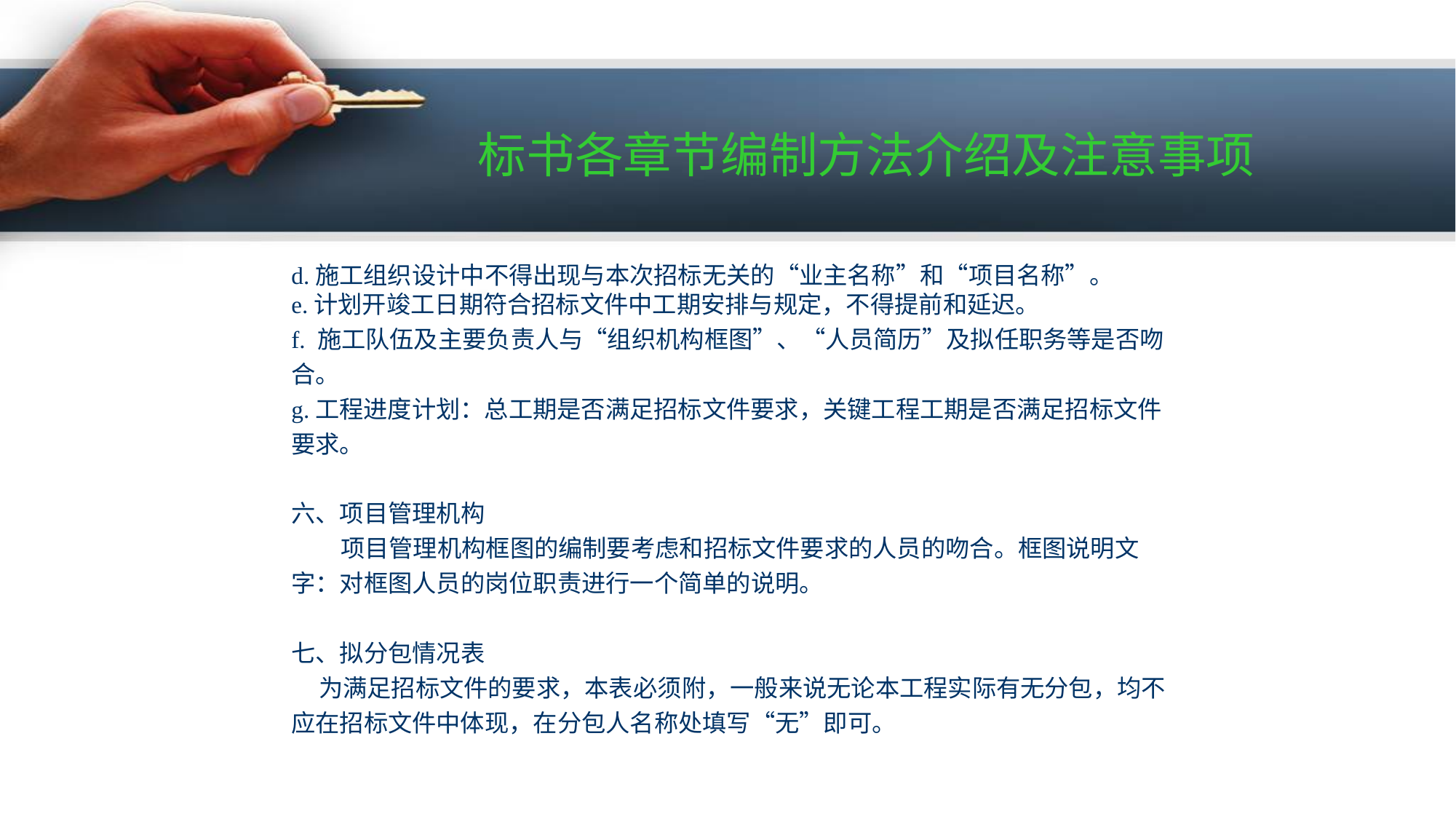

# 标书各章节编制方法介绍及注意事项
d.施工组织设计中不得出现与本次招标无关的“业主名称”和“项目名称”。
e.计划开竣工日期符合招标文件中工期安排与规定，不得提前和延迟。
f. 施工队伍及主要负责人与“组织机构框图”、“人员简历”及拟任职务等是否吻合。
g.工程进度计划：总工期是否满足招标文件要求，关键工程工期是否满足招标文件要求。

六、项目管理机构
        项目管理机构框图的编制要考虑和招标文件要求的人员的吻合。框图说明文字：对框图人员的岗位职责进行一个简单的说明。

七、拟分包情况表
    为满足招标文件的要求，本表必须附，一般来说无论本工程实际有无分包，均不应在招标文件中体现，在分包人名称处填写“无”即可。